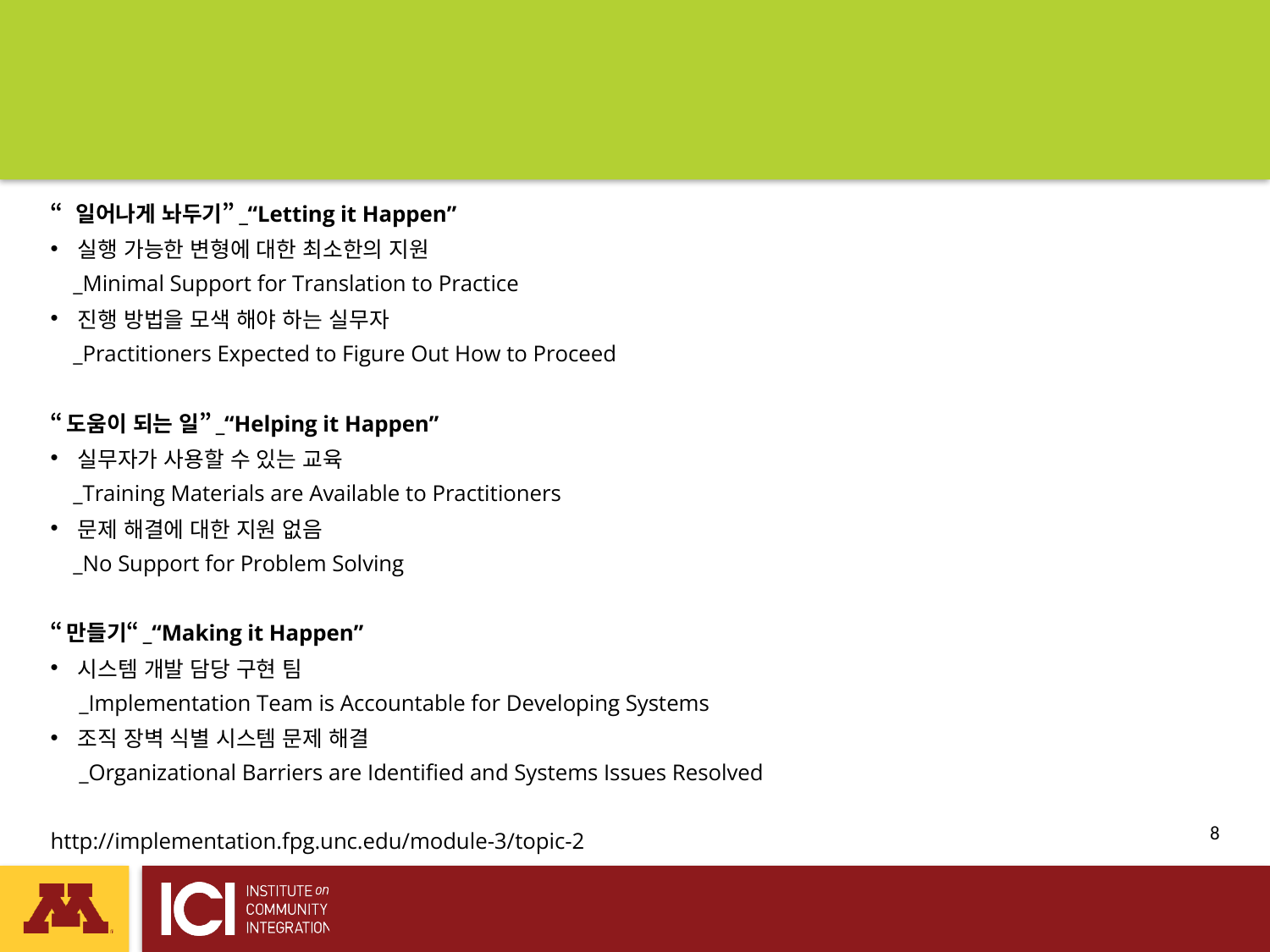

“일어나게 놔두기”_“Letting it Happen”
실행 가능한 변형에 대한 최소한의 지원
    _Minimal Support for Translation to Practice
진행 방법을 모색 해야 하는 실무자
    _Practitioners Expected to Figure Out How to Proceed

“도움이 되는 일”_“Helping it Happen”
실무자가 사용할 수 있는 교육
    _Training Materials are Available to Practitioners
문제 해결에 대한 지원 없음
    _No Support for Problem Solving

“만들기“_“Making it Happen”
시스템 개발 담당 구현 팀
     _Implementation Team is Accountable for Developing Systems
조직 장벽 식별 시스템 문제 해결
     _Organizational Barriers are Identified and Systems Issues Resolved

http://implementation.fpg.unc.edu/module-3/topic-2
                                                                                                                                                                                                                                                                     8